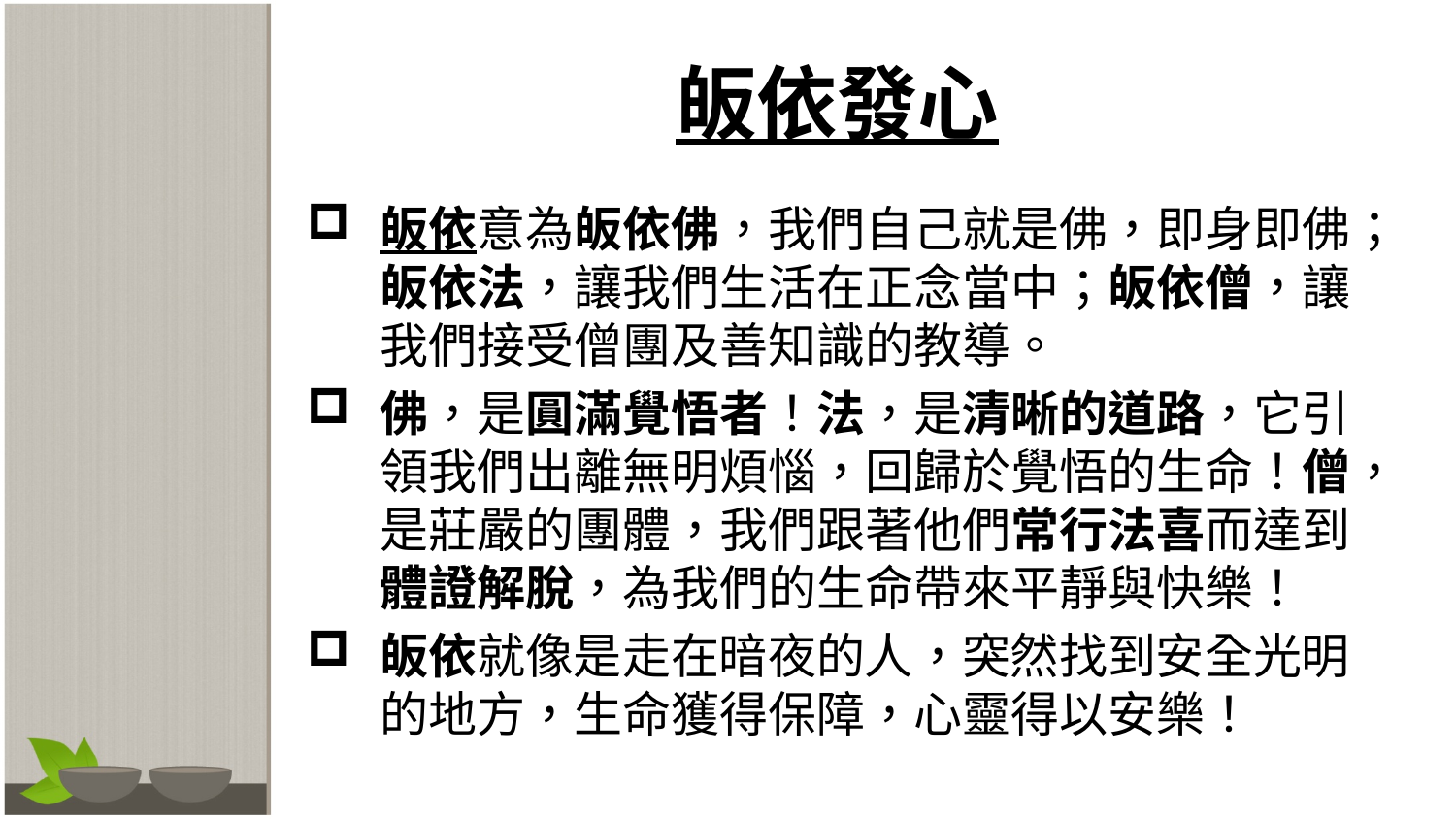

# 皈依發心
皈依意為皈依佛，我們自己就是佛，即身即佛；皈依法，讓我們生活在正念當中；皈依僧，讓我們接受僧團及善知識的教導。
佛，是圓滿覺悟者！法，是清晰的道路，它引領我們出離無明煩惱，回歸於覺悟的生命！僧，是莊嚴的團體，我們跟著他們常行法喜而達到體證解脫，為我們的生命帶來平靜與快樂！
皈依就像是走在暗夜的人，突然找到安全光明的地方，生命獲得保障，心靈得以安樂！